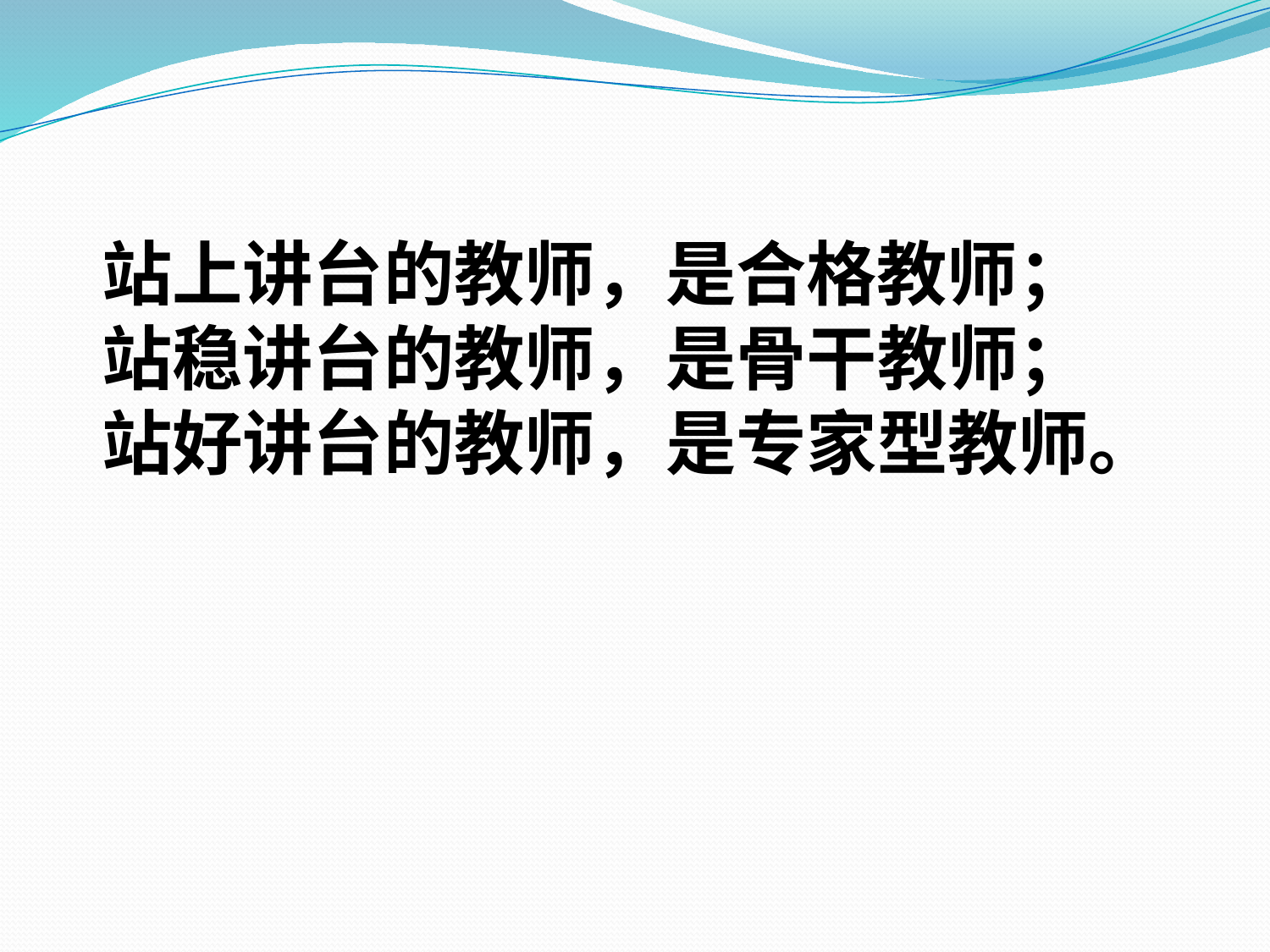

站上讲台的教师，是合格教师；
站稳讲台的教师，是骨干教师；
站好讲台的教师，是专家型教师。